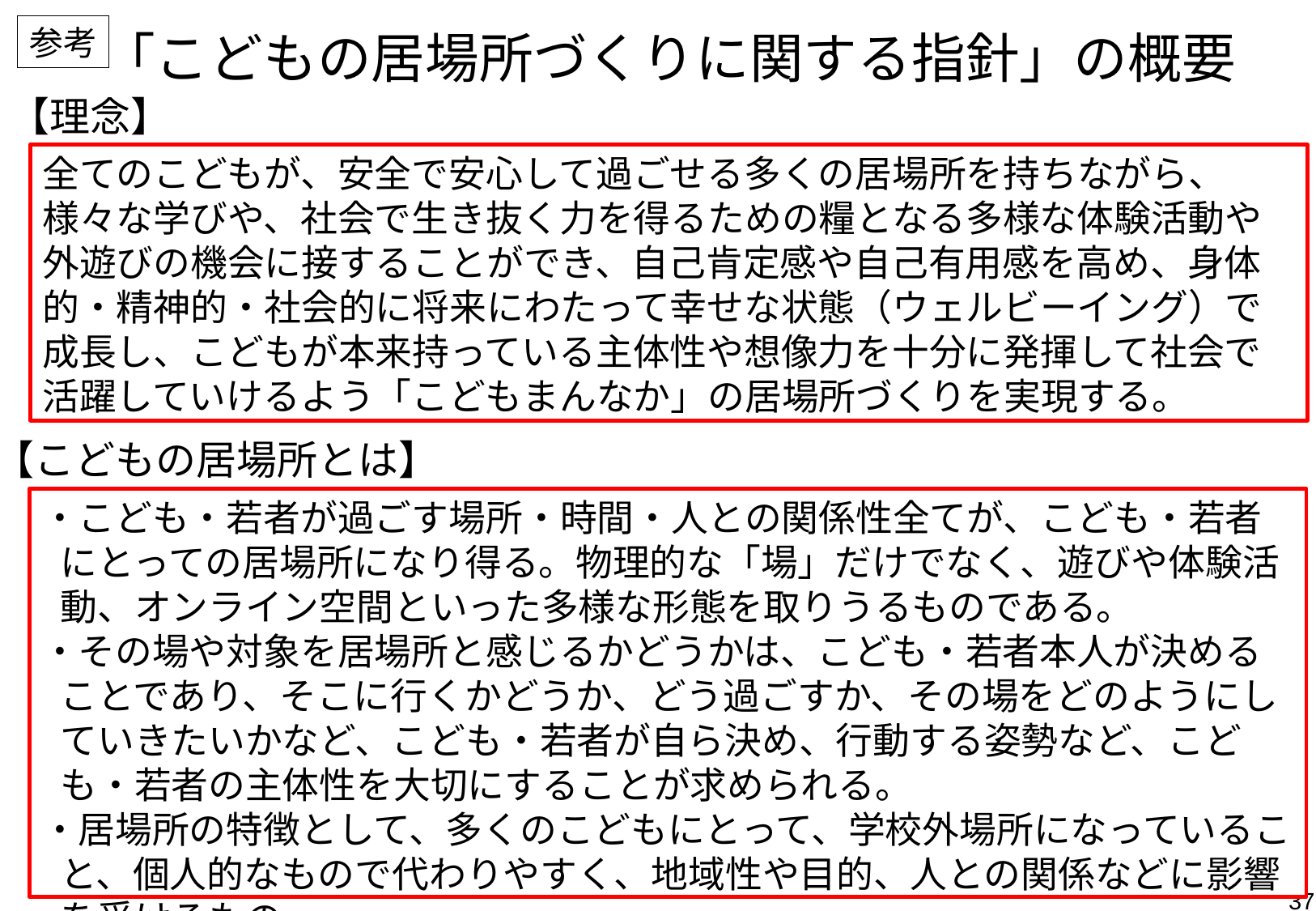

参考
「こどもの居場所づくりに関する指針」の概要
【理念】
全てのこどもが、安全で安心して過ごせる多くの居場所を持ちながら、様々な学びや、社会で生き抜く力を得るための糧となる多様な体験活動や外遊びの機会に接することができ、自己肯定感や自己有用感を高め、身体的・精神的・社会的に将来にわたって幸せな状態（ウェルビーイング）で成長し、こどもが本来持っている主体性や想像力を十分に発揮して社会で活躍していけるよう「こどもまんなか」の居場所づくりを実現する。
【こどもの居場所とは】
・こども・若者が過ごす場所・時間・人との関係性全てが、こども・若者にとっての居場所になり得る。物理的な「場」だけでなく、遊びや体験活動、オンライン空間といった多様な形態を取りうるものである。
・その場や対象を居場所と感じるかどうかは、こども・若者本人が決めることであり、そこに行くかどうか、どう過ごすか、その場をどのようにしていきたいかなど、こども・若者が自ら決め、行動する姿勢など、こども・若者の主体性を大切にすることが求められる。
・居場所の特徴として、多くのこどもにとって、学校外場所になっていること、個人的なもので代わりやすく、地域性や目的、人との関係などに影響を受けるもの
37